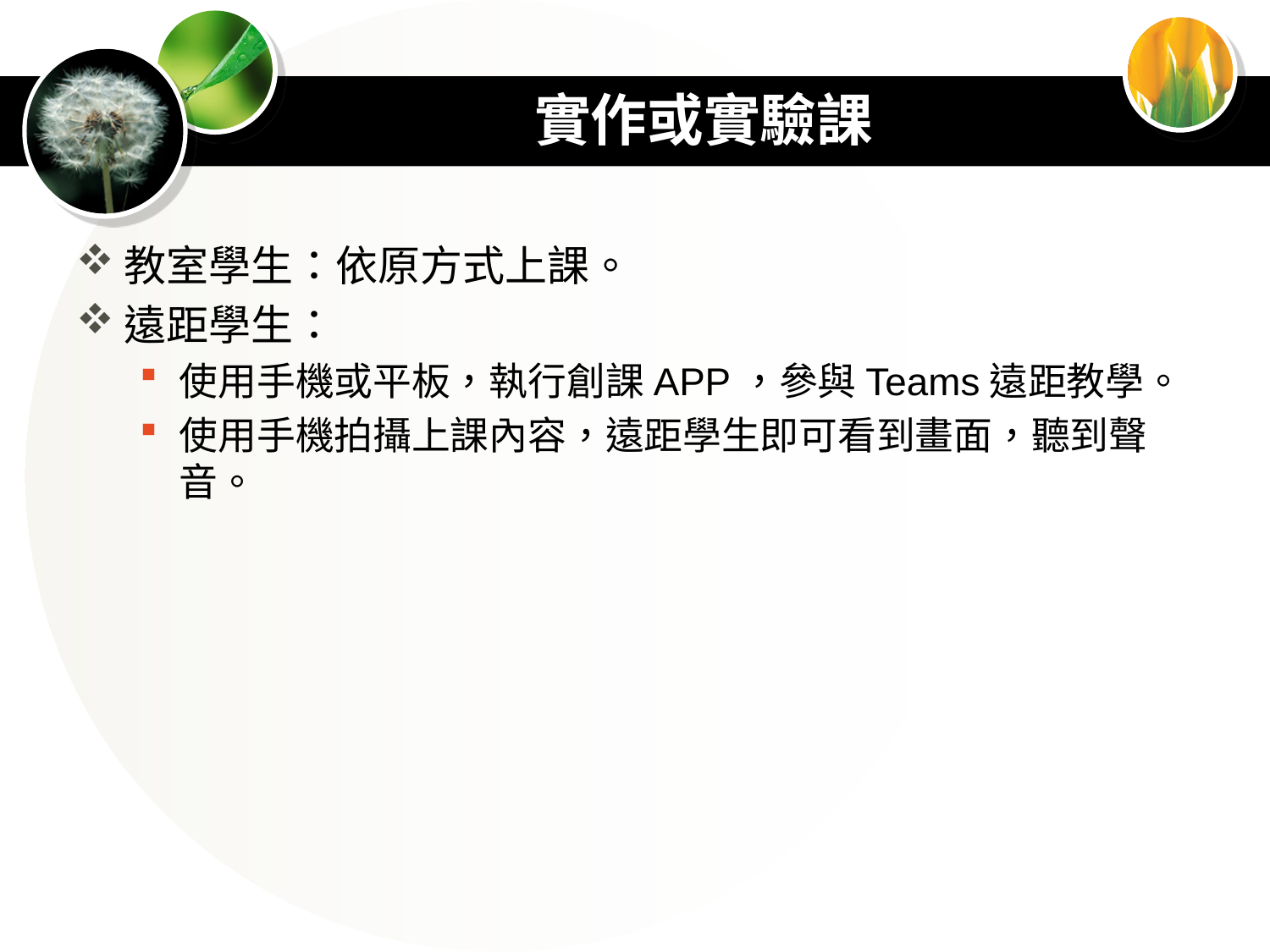

# 實作或實驗課
教室學生：依原方式上課。
遠距學生：
使用手機或平板，執行創課APP，參與Teams遠距教學。
使用手機拍攝上課內容，遠距學生即可看到畫面，聽到聲音。